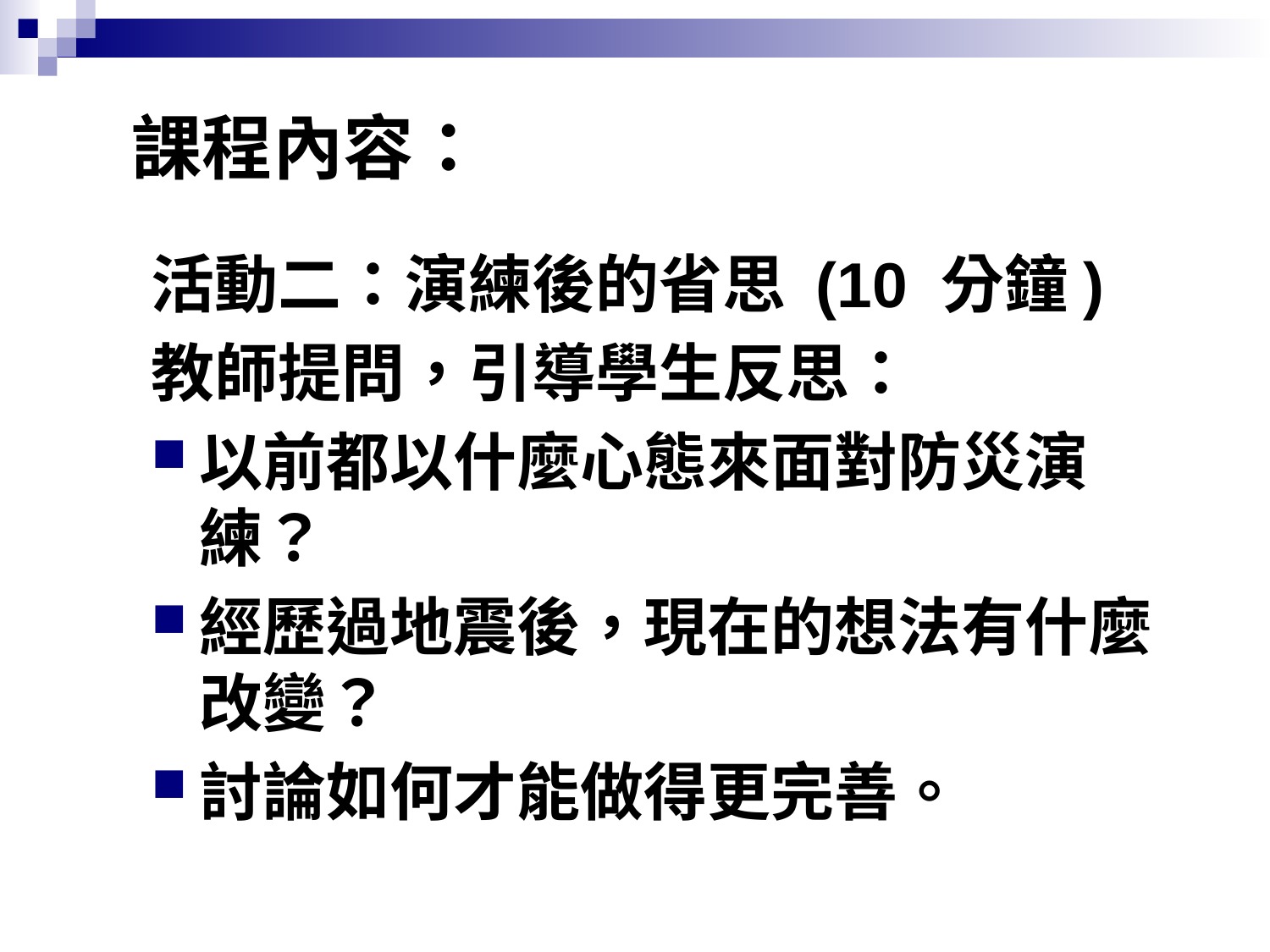

# 課程內容：
活動二：演練後的省思 (10 分鐘)
教師提問，引導學生反思：
以前都以什麼心態來面對防災演練？
經歷過地震後，現在的想法有什麼改變？
討論如何才能做得更完善。